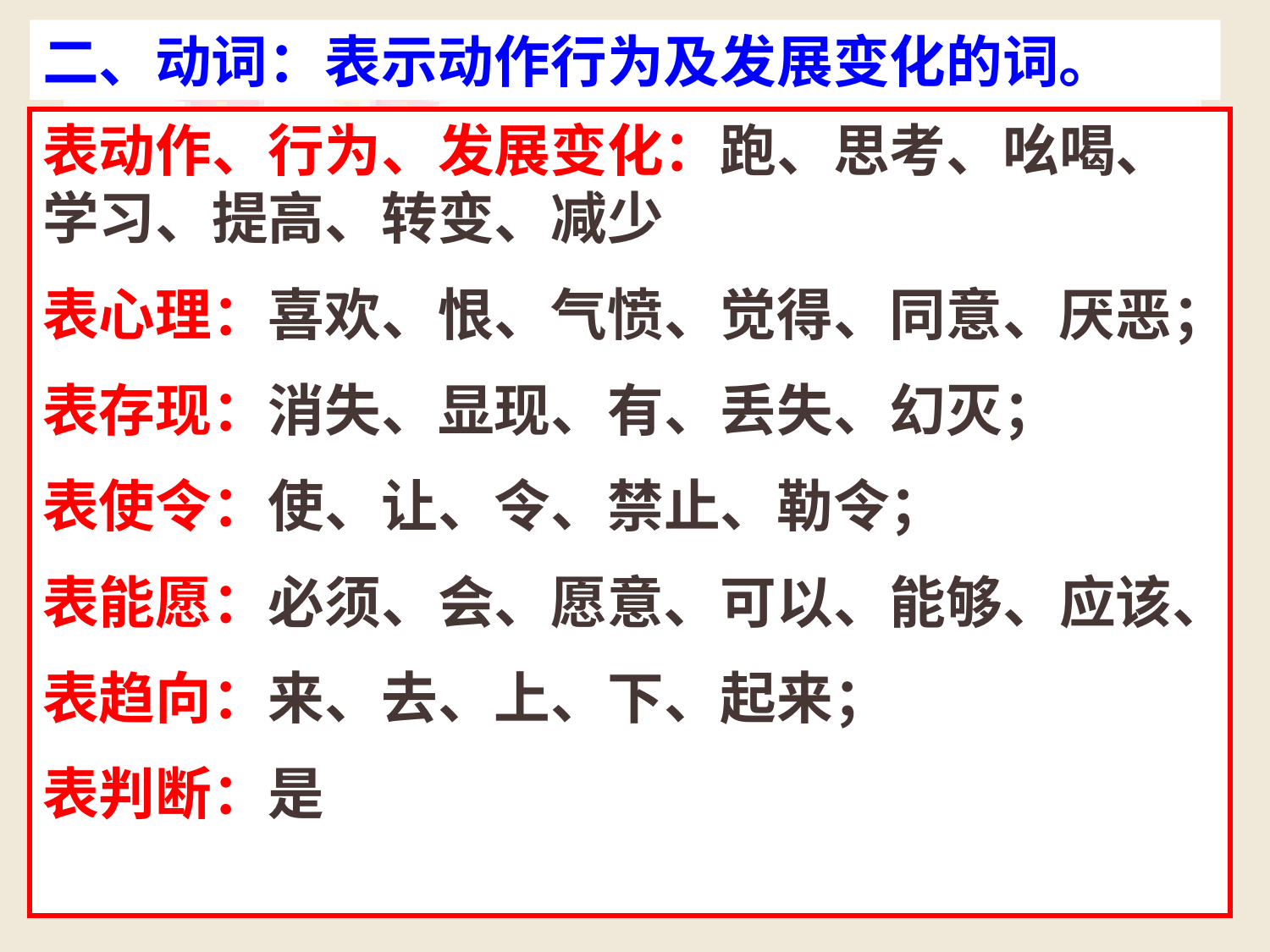

二、动词：表示动作行为及发展变化的词。
表动作、行为、发展变化：跑、思考、吆喝、学习、提高、转变、减少
表心理：喜欢、恨、气愤、觉得、同意、厌恶；
表存现：消失、显现、有、丢失、幻灭；
表使令：使、让、令、禁止、勒令；
表能愿：必须、会、愿意、可以、能够、应该、
表趋向：来、去、上、下、起来；
表判断：是